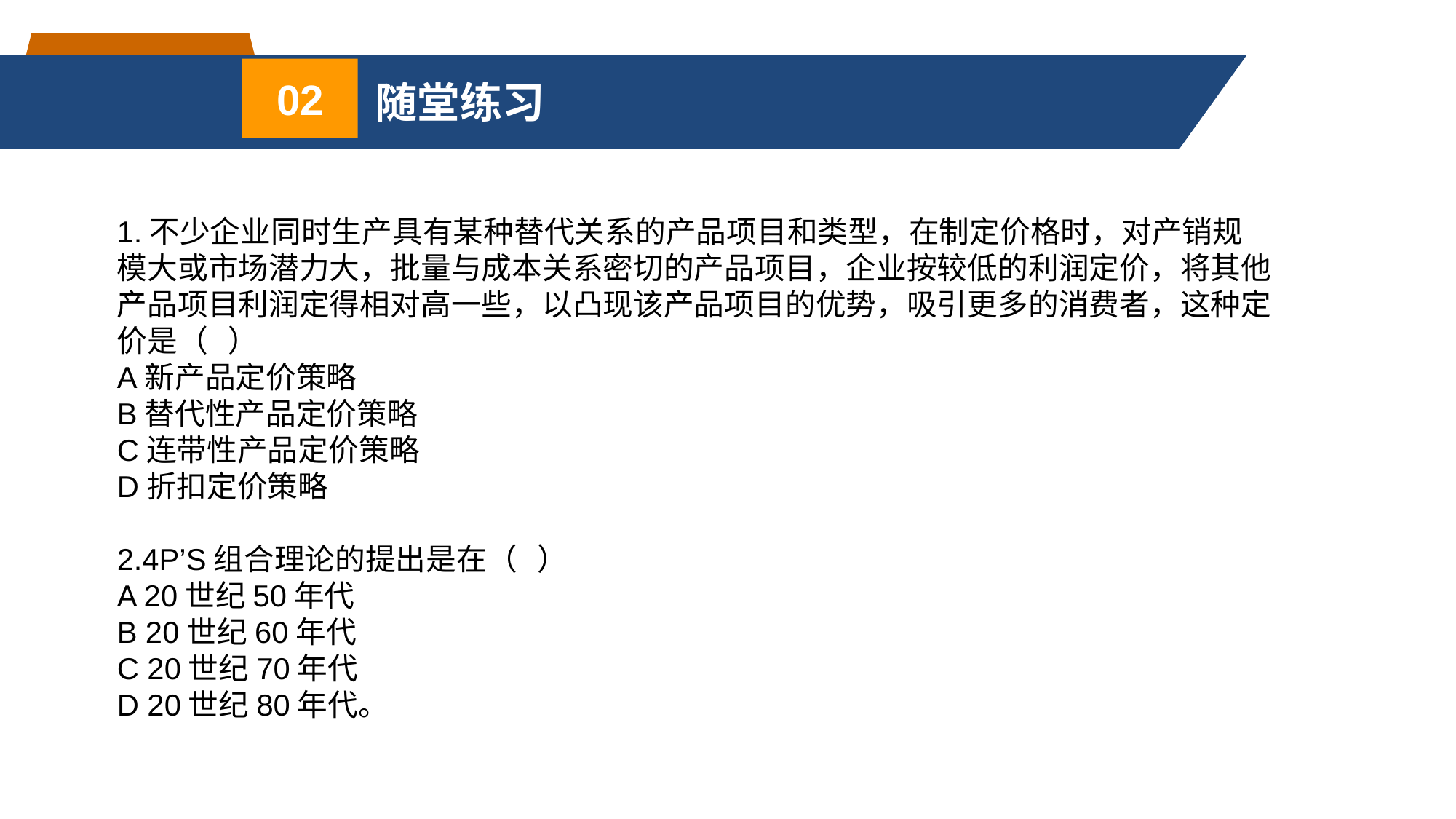

02
随堂练习
1.不少企业同时生产具有某种替代关系的产品项目和类型，在制定价格时，对产销规模大或市场潜力大，批量与成本关系密切的产品项目，企业按较低的利润定价，将其他产品项目利润定得相对高一些，以凸现该产品项目的优势，吸引更多的消费者，这种定价是（   ）
A新产品定价策略
B替代性产品定价策略
C连带性产品定价策略
D折扣定价策略

2.4P’S组合理论的提出是在（   ）
A 20世纪50年代
B 20世纪60年代
C 20世纪70年代
D 20世纪80年代。